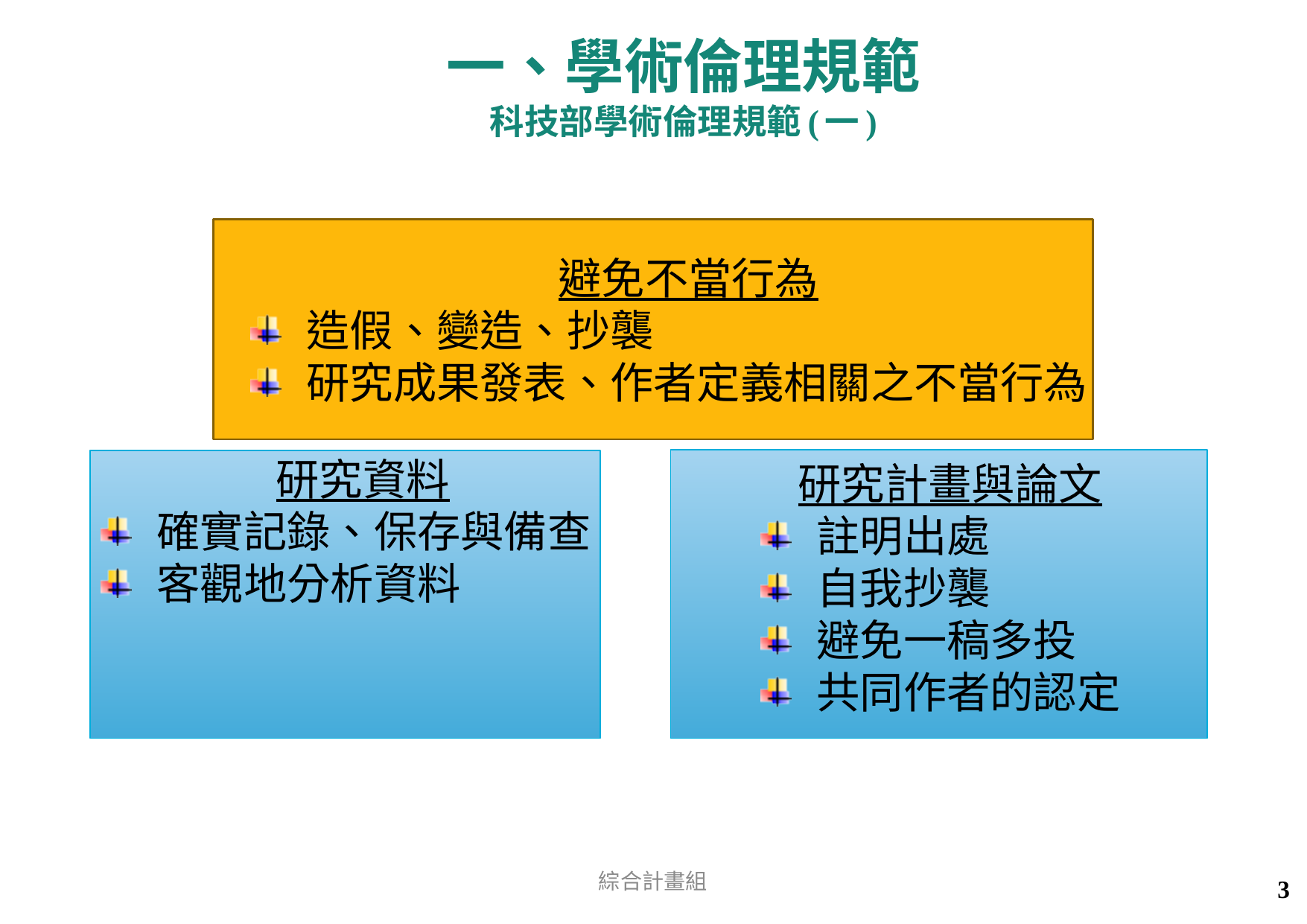

一、學術倫理規範
科技部學術倫理規範(一)

避免不當行為
造假、變造、抄襲
研究成果發表、作者定義相關之不當行為
研究資料
確實記錄、保存與備查
客觀地分析資料

研究計畫與論文
註明出處
自我抄襲
避免一稿多投
共同作者的認定

綜合計畫組
3